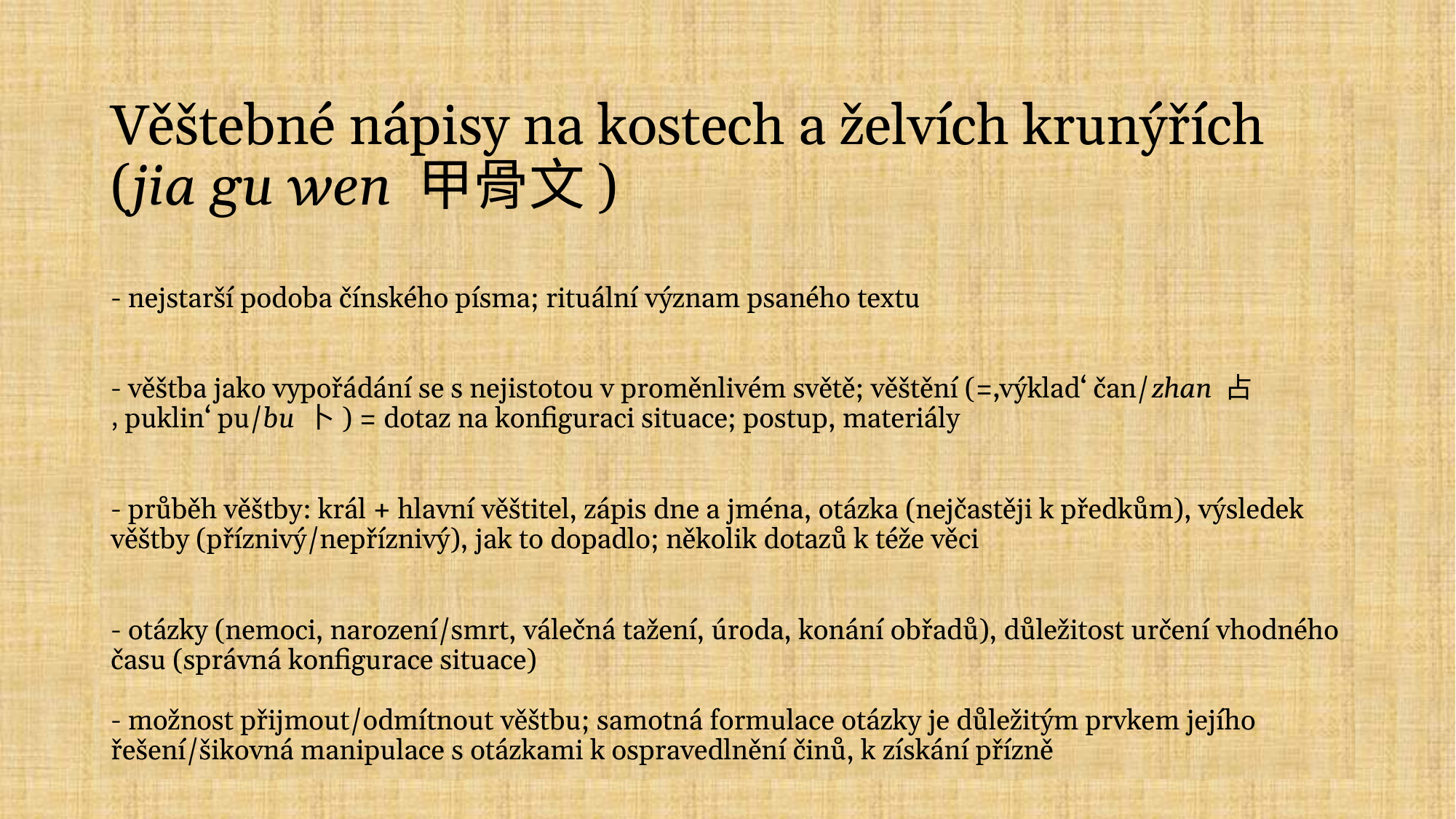

# Věštebné nápisy na kostech a želvích krunýřích (jia gu wen 甲骨文) - nejstarší podoba čínského písma; rituální význam psaného textu - věštba jako vypořádání se s nejistotou v proměnlivém světě; věštění (=‚výklad‘ čan/zhan 占 ‚puklin‘ pu/bu 卜) = dotaz na konfiguraci situace; postup, materiály - průběh věštby: král + hlavní věštitel, zápis dne a jména, otázka (nejčastěji k předkům), výsledek věštby (příznivý/nepříznivý), jak to dopadlo; několik dotazů k téže věci - otázky (nemoci, narození/smrt, válečná tažení, úroda, konání obřadů), důležitost určení vhodného času (správná konfigurace situace) - možnost přijmout/odmítnout věštbu; samotná formulace otázky je důležitým prvkem jejího řešení/šikovná manipulace s otázkami k ospravedlnění činů, k získání přízně